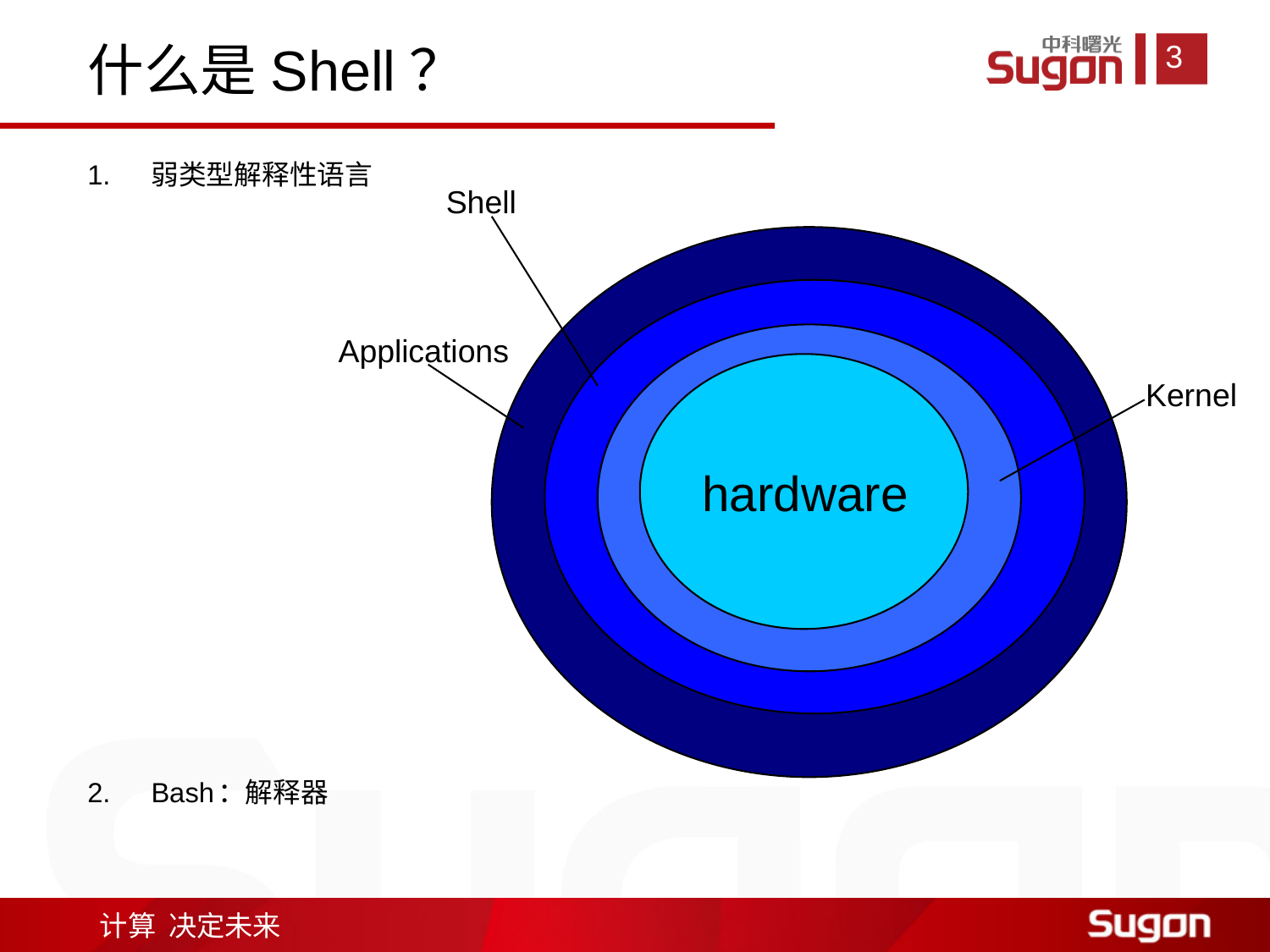

什么是Shell？
弱类型解释性语言

Bash：解释器

Shell

Kernel

hardware
Applications